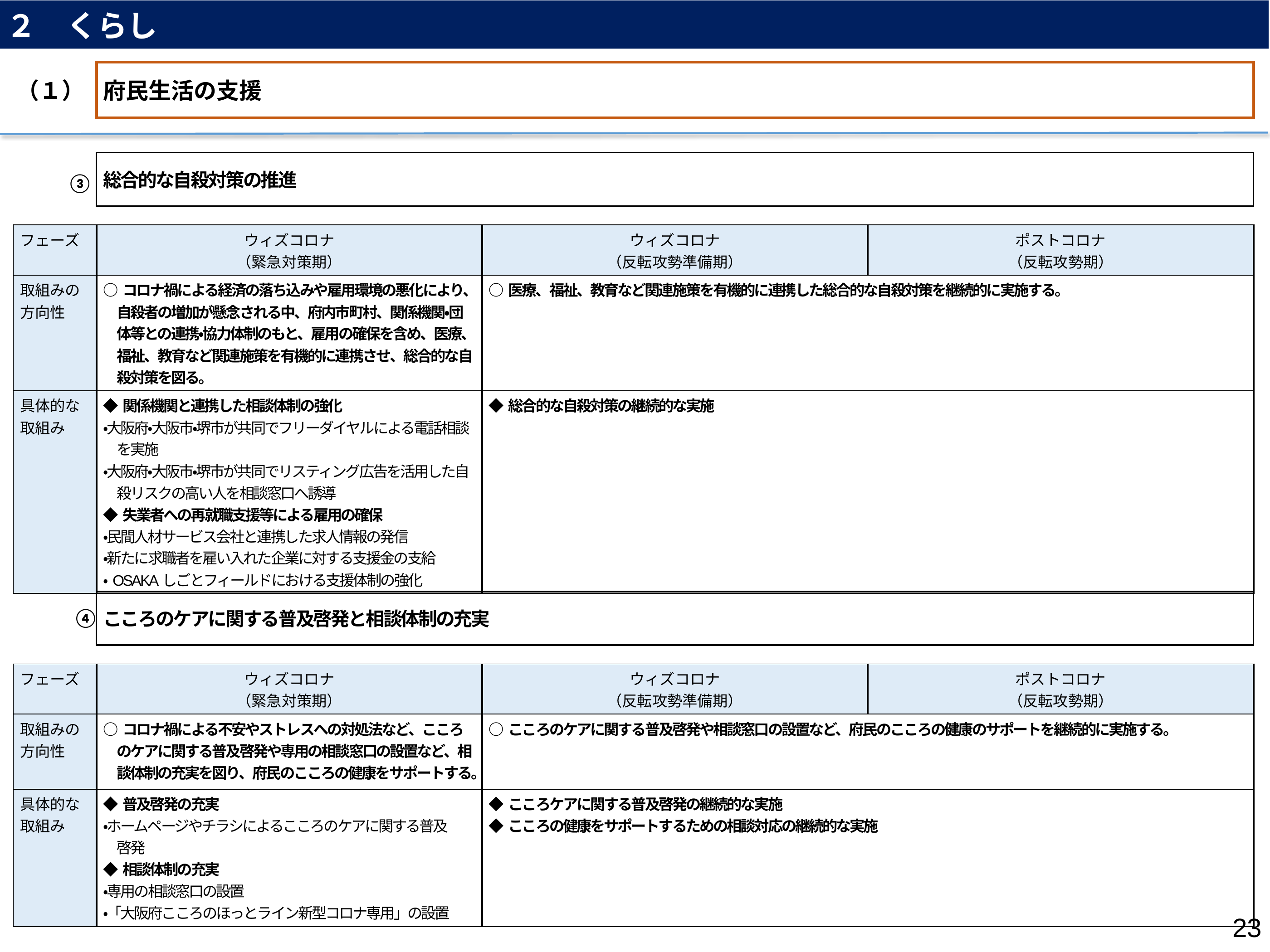

２　くらし
（１）
府民生活の支援
総合的な自殺対策の推進
③
| フェーズ | ウィズコロナ （緊急対策期） | ウィズコロナ （反転攻勢準備期） | ポストコロナ （反転攻勢期） |
| --- | --- | --- | --- |
| 取組みの 方向性 | ○コロナ禍による経済の落ち込みや雇用環境の悪化により、自殺者の増加が懸念される中、府内市町村、関係機関・団体等との連携・協力体制のもと、雇用の確保を含め、医療、福祉、教育など関連施策を有機的に連携させ、総合的な自殺対策を図る。 | ○医療、福祉、教育など関連施策を有機的に連携した総合的な自殺対策を継続的に実施する。 |  |
| 具体的な 取組み | ◆関係機関と連携した相談体制の強化 ・大阪府・大阪市・堺市が共同でフリーダイヤルによる電話相談を実施 ・大阪府・大阪市・堺市が共同でリスティング広告を活用した自殺リスクの高い人を相談窓口へ誘導 ◆失業者への再就職支援等による雇用の確保 ・民間人材サービス会社と連携した求人情報の発信 ・新たに求職者を雇い入れた企業に対する支援金の支給 ・OSAKAしごとフィールドにおける支援体制の強化 | ◆総合的な自殺対策の継続的な実施 |  |
こころのケアに関する普及啓発と相談体制の充実
④
| フェーズ | ウィズコロナ （緊急対策期） | ウィズコロナ （反転攻勢準備期） | ポストコロナ （反転攻勢期） |
| --- | --- | --- | --- |
| 取組みの 方向性 | ○コロナ禍による不安やストレスへの対処法など、こころのケアに関する普及啓発や専用の相談窓口の設置など、相談体制の充実を図り、府民のこころの健康をサポートする。 | ○こころのケアに関する普及啓発や相談窓口の設置など、府民のこころの健康のサポートを継続的に実施する。 |  |
| 具体的な 取組み | ◆普及啓発の充実 ・ホームページやチラシによるこころのケアに関する普及　 　啓発 ◆相談体制の充実 ・専用の相談窓口の設置 ・「大阪府こころのほっとライン新型コロナ専用」の設置 | ◆こころケアに関する普及啓発の継続的な実施 ◆こころの健康をサポートするための相談対応の継続的な実施 |  |
23